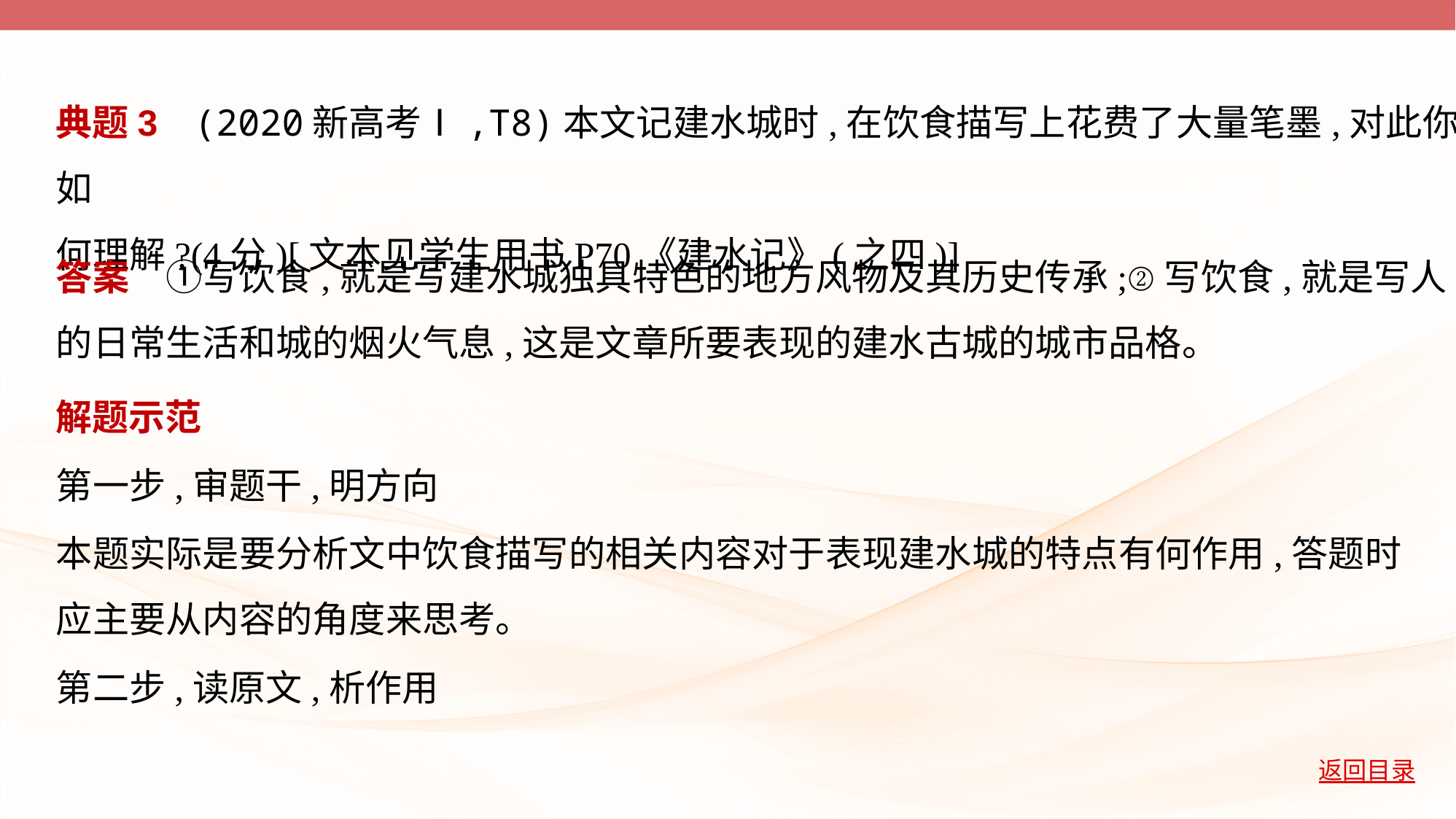

典题3    (2020新高考Ⅰ,T8)本文记建水城时,在饮食描写上花费了大量笔墨,对此你如
何理解?(4分)[文本见学生用书P70《建水记》(之四)]
答案　①写饮食,就是写建水城独具特色的地方风物及其历史传承;②写饮食,就是写人
的日常生活和城的烟火气息,这是文章所要表现的建水古城的城市品格。
解题示范
第一步,审题干,明方向
本题实际是要分析文中饮食描写的相关内容对于表现建水城的特点有何作用,答题时
应主要从内容的角度来思考。
第二步,读原文,析作用